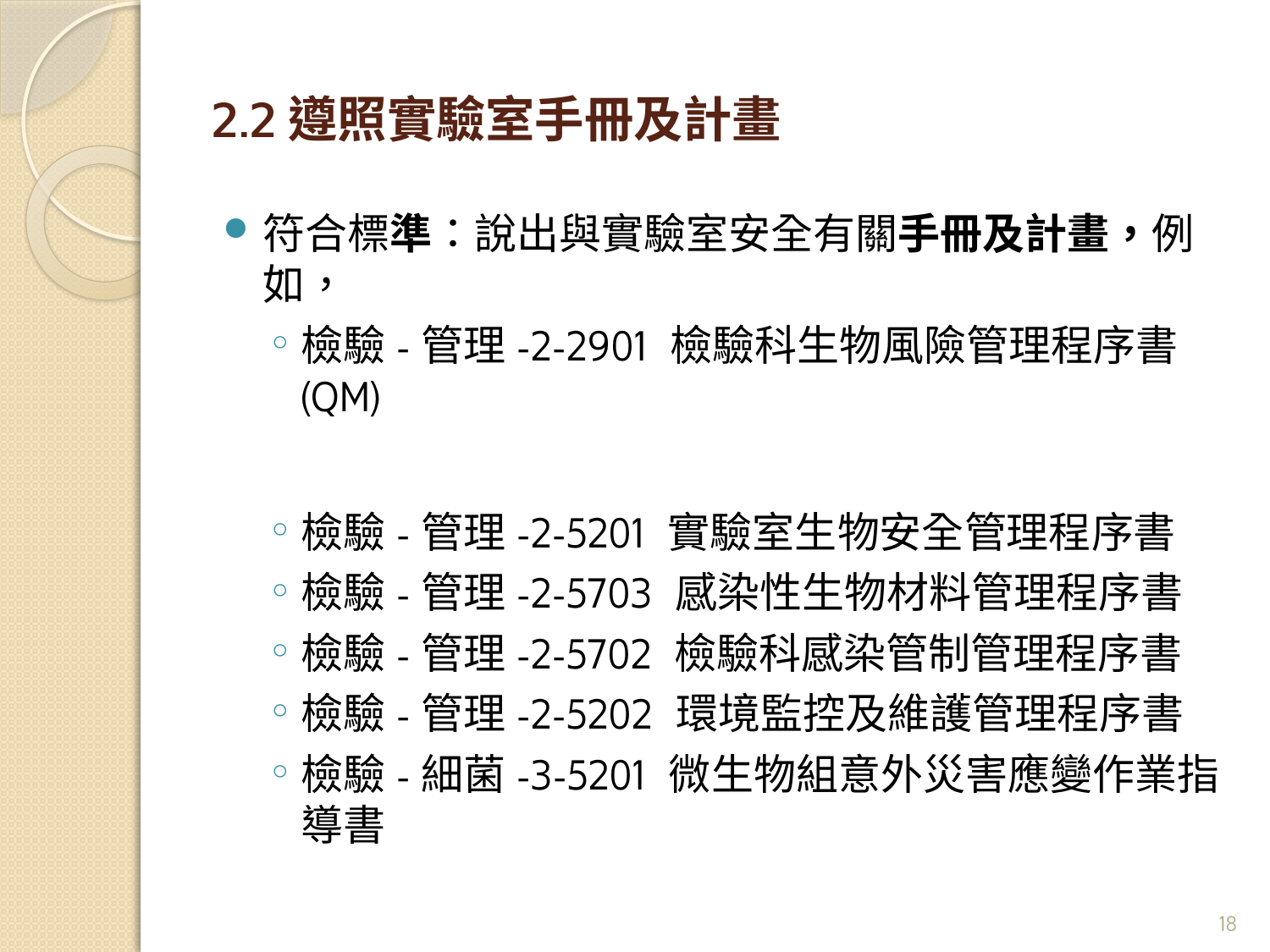

# 2.2遵照實驗室手冊及計畫
符合標準：說出與實驗室安全有關手冊及計畫，例如，
檢驗-管理-2-2901 檢驗科生物風險管理程序書(QM)

檢驗-管理-2-5201 實驗室生物安全管理程序書
檢驗-管理-2-5703 感染性生物材料管理程序書
檢驗-管理-2-5702 檢驗科感染管制管理程序書
檢驗-管理-2-5202 環境監控及維護管理程序書
檢驗-細菌-3-5201 微生物組意外災害應變作業指導書

18